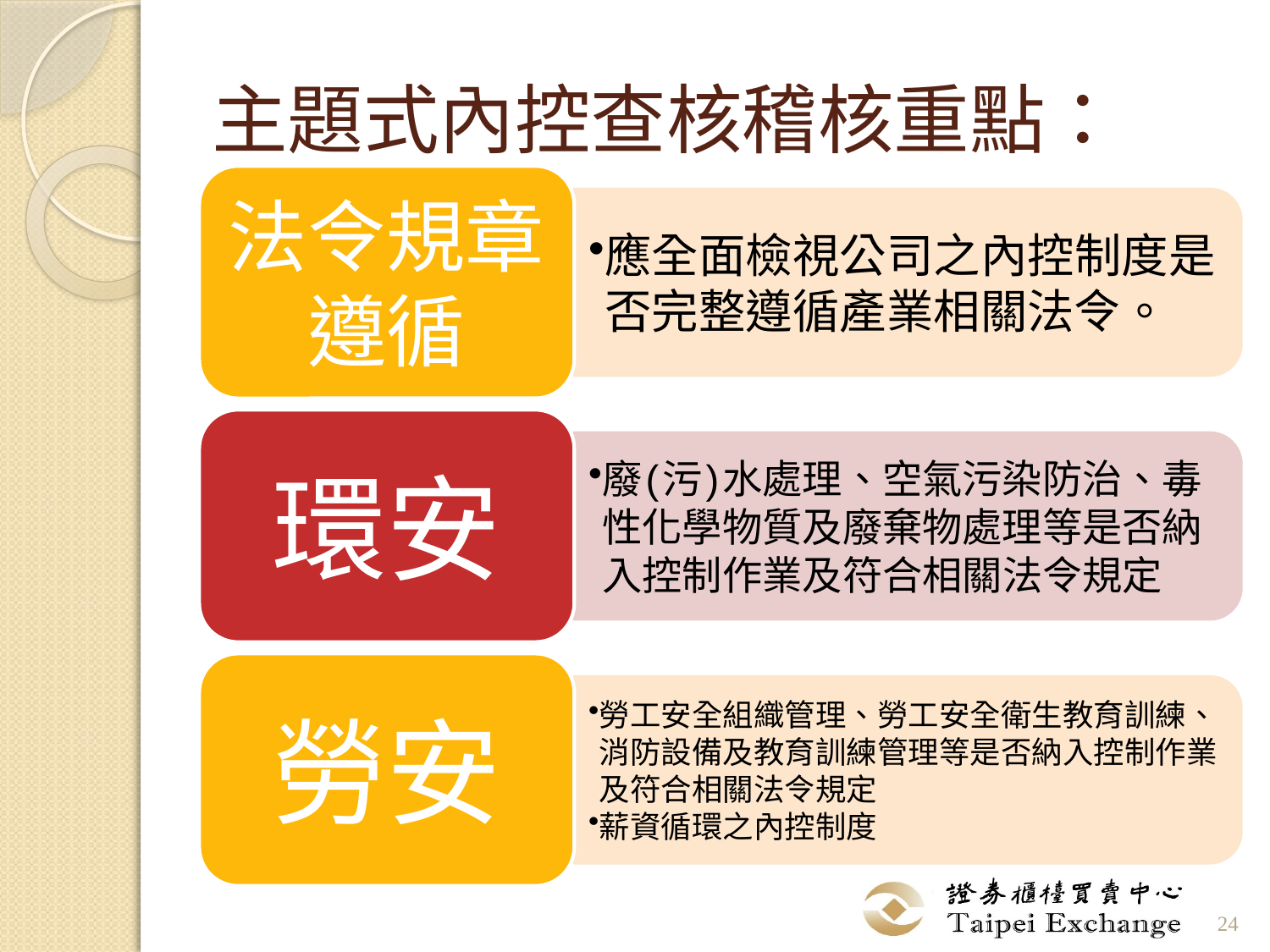

# 主題式內控查核稽核重點：
廢(污)水處理、空氣污染防治、毒性化學物質及廢棄物處理等是否納入控制作業及符合相關法令規定
勞安
勞工安全組織管理、勞工安全衛生教育訓練、消防設備及教育訓練管理等是否納入控制作業及符合相關法令規定
應全面檢視公司之內控制度是否完整遵循產業相關法令。
環安
薪資循環之內控制度
24